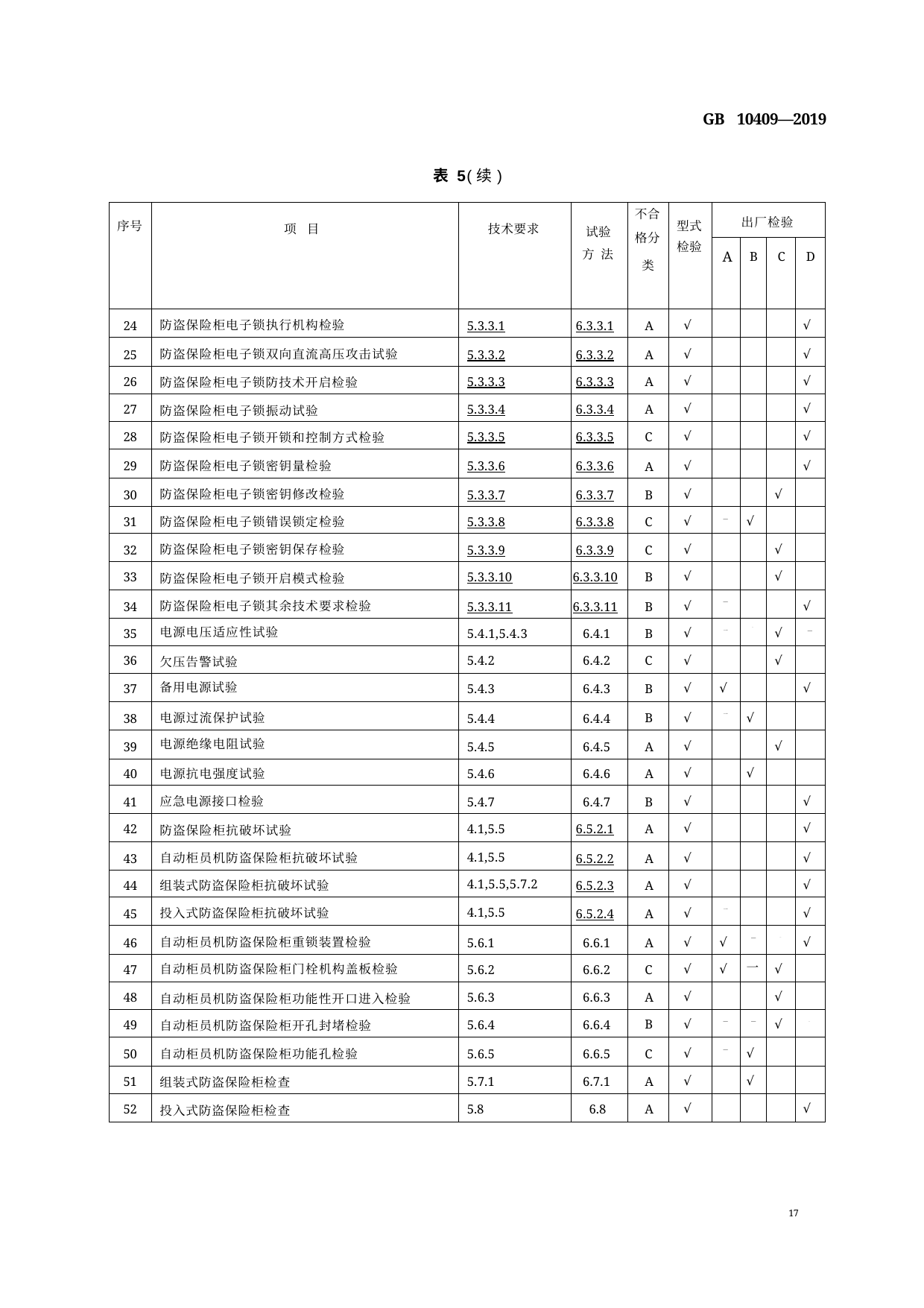

GB  10409—2019

表 5(续)
| 序号 | 项 目 | 技术要求 | 试验 方 法 | 不合 格分 类 | 型式 检验 | 出厂检验 |  |  |  |
| --- | --- | --- | --- | --- | --- | --- | --- | --- | --- |
|  |  |  |  |  |  | A | B | C | D |
| 24 | 防盗保险柜电子锁执行机构检验 | 5.3.3.1 | 6.3.3.1 | A | √ |  |  |  | √ |
| 25 | 防盗保险柜电子锁双向直流高压攻击试验 | 5.3.3.2 | 6.3.3.2 | A | √ |  |  |  | √ |
| 26 | 防盗保险柜电子锁防技术开启检验 | 5.3.3.3 | 6.3.3.3 | A | √ |  |  |  | √ |
| 27 | 防盗保险柜电子锁振动试验 | 5.3.3.4 | 6.3.3.4 | A | √ |  |  |  | √ |
| 28 | 防盗保险柜电子锁开锁和控制方式检验 | 5.3.3.5 | 6.3.3.5 | C | √ |  |  |  | √ |
| 29 | 防盗保险柜电子锁密钥量检验 | 5.3.3.6 | 6.3.3.6 | A | √ |  |  |  | √ |
| 30 | 防盗保险柜电子锁密钥修改检验 | 5.3.3.7 | 6.3.3.7 | B | √ |  |  | √ |  |
| 31 | 防盗保险柜电子锁错误锁定检验 | 5.3.3.8 | 6.3.3.8 | C | √ | — | √ |  |  |
| 32 | 防盗保险柜电子锁密钥保存检验 | 5.3.3.9 | 6.3.3.9 | C | √ |  |  | √ |  |
| 33 | 防盗保险柜电子锁开启模式检验 | 5.3.3.10 | 6.3.3.10 | B | √ |  |  | √ |  |
| 34 | 防盗保险柜电子锁其余技术要求检验 | 5.3.3.11 | 6.3.3.11 | B | √ | — |  |  | √ |
| 35 | 电源电压适应性试验 | 5.4.1,5.4.3 | 6.4.1 | B | √ | 一 | — | √ | — |
| 36 | 欠压告警试验 | 5.4.2 | 6.4.2 | C | √ |  |  | √ |  |
| 37 | 备用电源试验 | 5.4.3 | 6.4.3 | B | √ | √ |  |  | √ |
| 38 | 电源过流保护试验 | 5.4.4 | 6.4.4 | B | √ | 一 | √ |  |  |
| 39 | 电源绝缘电阻试验 | 5.4.5 | 6.4.5 | A | √ |  |  | √ |  |
| 40 | 电源抗电强度试验 | 5.4.6 | 6.4.6 | A | √ |  | √ |  |  |
| 41 | 应急电源接口检验 | 5.4.7 | 6.4.7 | B | √ |  |  |  | √ |
| 42 | 防盗保险柜抗破坏试验 | 4.1,5.5 | 6.5.2.1 | A | √ |  |  |  | √ |
| 43 | 自动柜员机防盗保险柜抗破坏试验 | 4.1,5.5 | 6.5.2.2 | A | √ |  |  |  | √ |
| 44 | 组装式防盗保险柜抗破坏试验 | 4.1,5.5,5.7.2 | 6.5.2.3 | A | √ |  |  |  | √ |
| 45 | 投入式防盗保险柜抗破坏试验 | 4.1,5.5 | 6.5.2.4 | A | √ | 一 |  |  | √ |
| 46 | 自动柜员机防盗保险柜重锁装置检验 | 5.6.1 | 6.6.1 | A | √ | √ | — | — | √ |
| 47 | 自动柜员机防盗保险柜门栓机构盖板检验 | 5.6.2 | 6.6.2 | C | √ | √ | 一 | √ |  |
| 48 | 自动柜员机防盗保险柜功能性开口进入检验 | 5.6.3 | 6.6.3 | A | √ |  |  | √ |  |
| 49 | 自动柜员机防盗保险柜开孔封堵检验 | 5.6.4 | 6.6.4 | B | √ | — | — | √ | — |
| 50 | 自动柜员机防盗保险柜功能孔检验 | 5.6.5 | 6.6.5 | C | √ | — | √ |  |  |
| 51 | 组装式防盗保险柜检查 | 5.7.1 | 6.7.1 | A | √ |  | √ |  |  |
| 52 | 投入式防盗保险柜检查 | 5.8 | 6.8 | A | √ |  |  |  | √ |

17